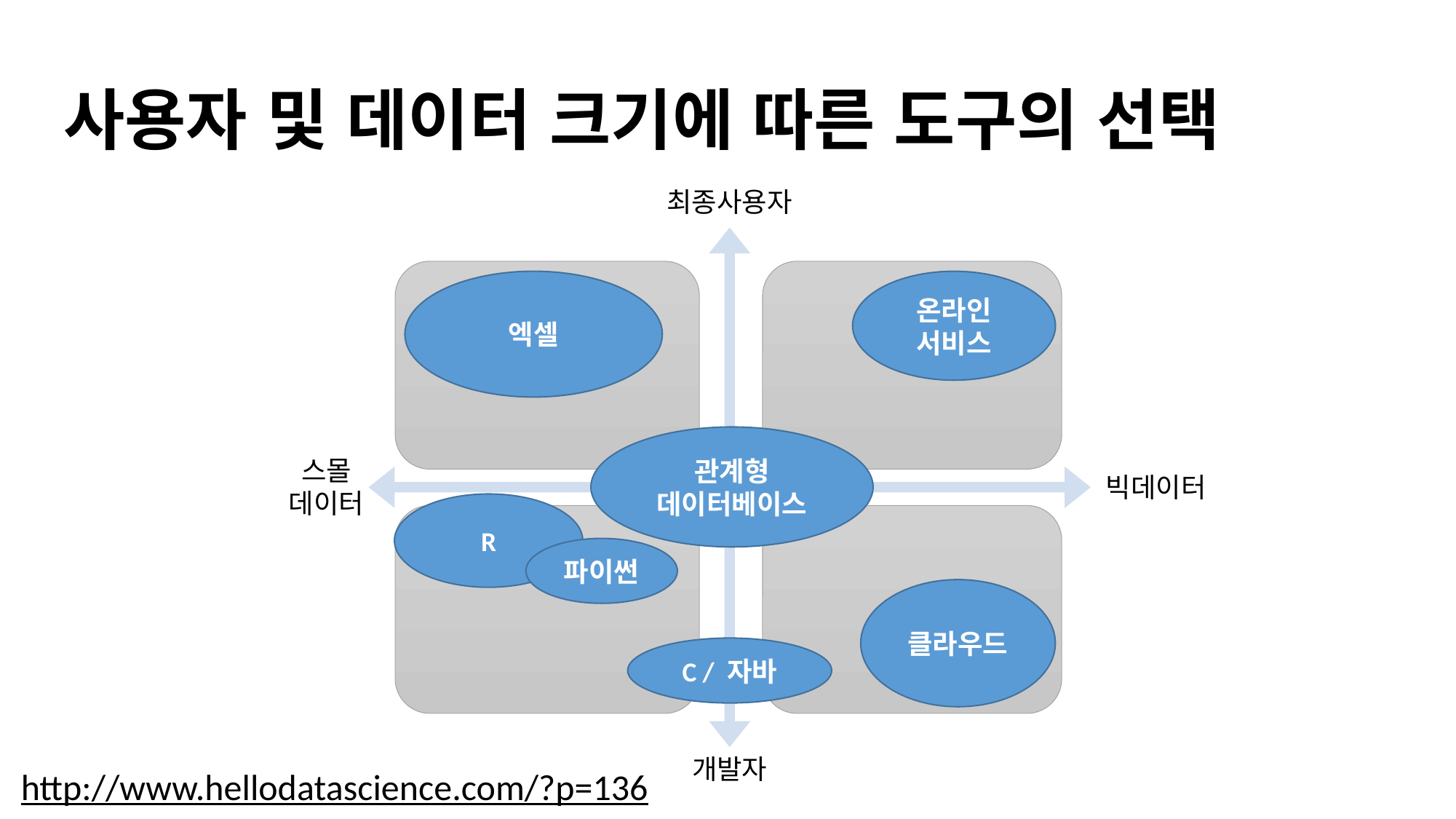

# 사용자 및 데이터 크기에 따른 도구의 선택
최종사용자

엑셀
온라인 서비스
관계형
데이터베이스
스몰 데이터
빅데이터
R
파이썬
클라우드
C / 자바
개발자
http://www.hellodatascience.com/?p=136